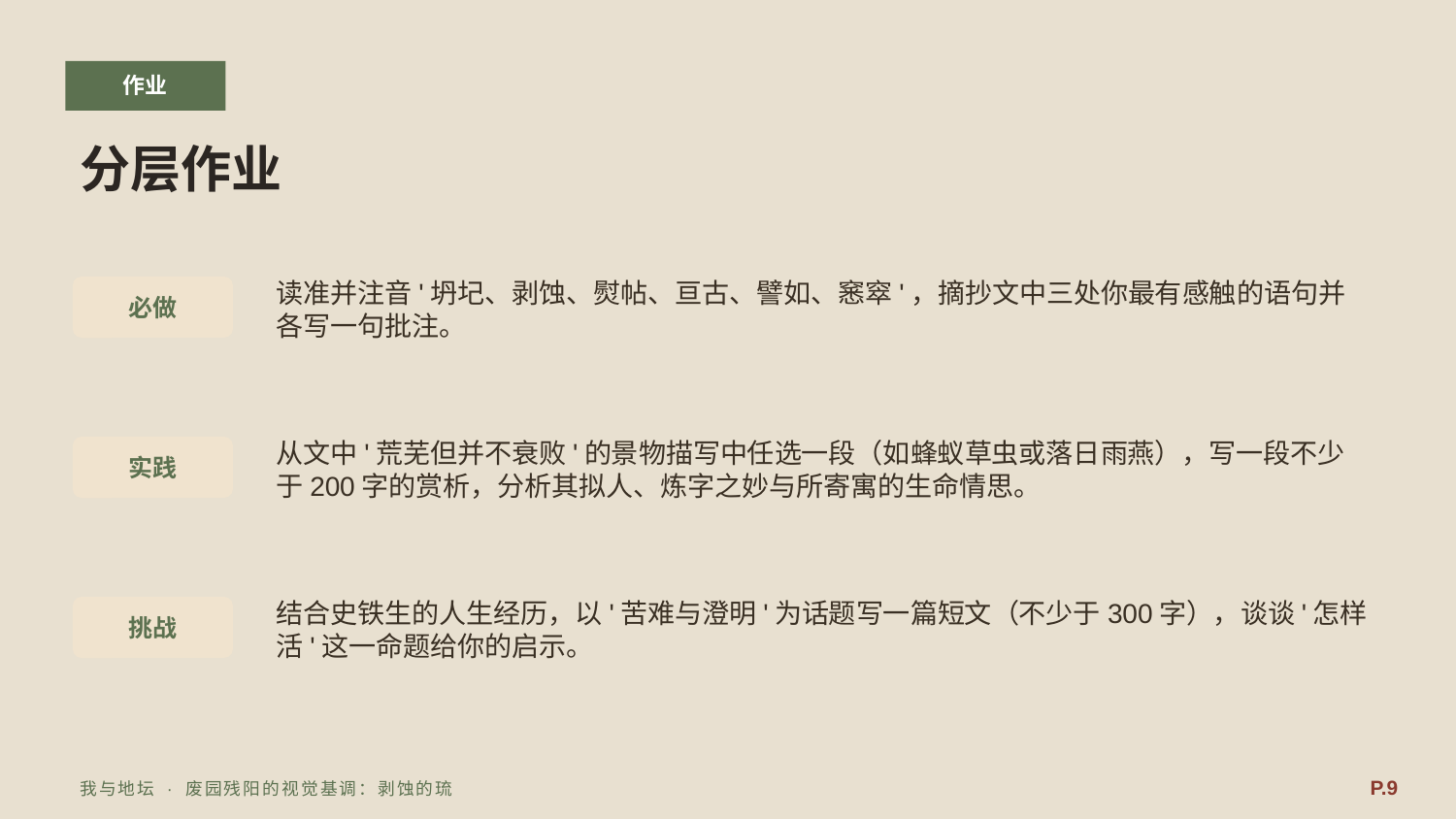

作业

分层作业
读准并注音'坍圮、剥蚀、熨帖、亘古、譬如、窸窣'，摘抄文中三处你最有感触的语句并各写一句批注。
必做

从文中'荒芜但并不衰败'的景物描写中任选一段（如蜂蚁草虫或落日雨燕），写一段不少于200字的赏析，分析其拟人、炼字之妙与所寄寓的生命情思。
实践

结合史铁生的人生经历，以'苦难与澄明'为话题写一篇短文（不少于300字），谈谈'怎样活'这一命题给你的启示。
挑战

P.9
我与地坛 · 废园残阳的视觉基调：剥蚀的琉